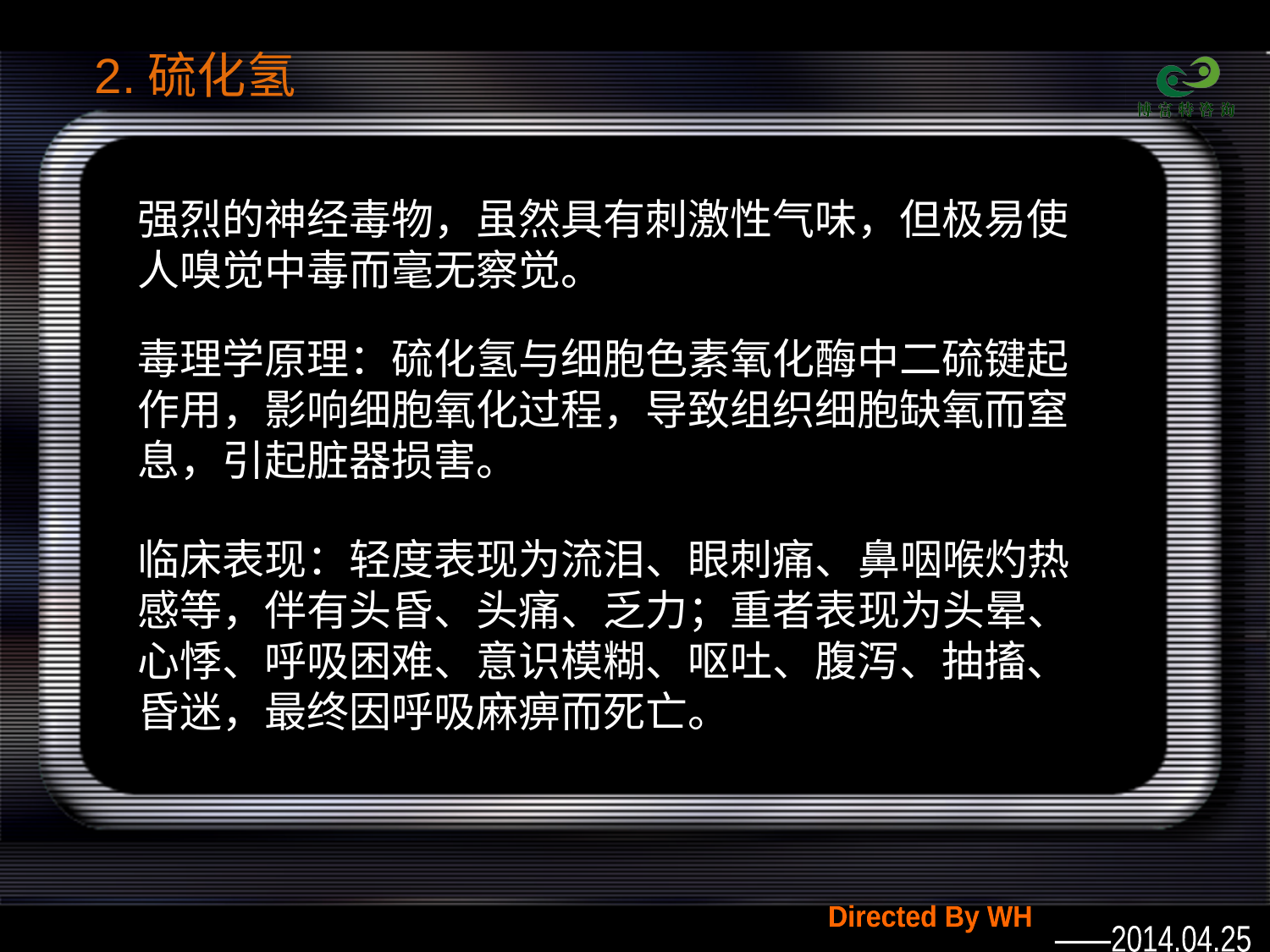

# 2.硫化氢
强烈的神经毒物，虽然具有刺激性气味，但极易使人嗅觉中毒而毫无察觉。
毒理学原理：硫化氢与细胞色素氧化酶中二硫键起作用，影响细胞氧化过程，导致组织细胞缺氧而窒息，引起脏器损害。
临床表现：轻度表现为流泪、眼刺痛、鼻咽喉灼热感等，伴有头昏、头痛、乏力；重者表现为头晕、心悸、呼吸困难、意识模糊、呕吐、腹泻、抽搐、昏迷，最终因呼吸麻痹而死亡。